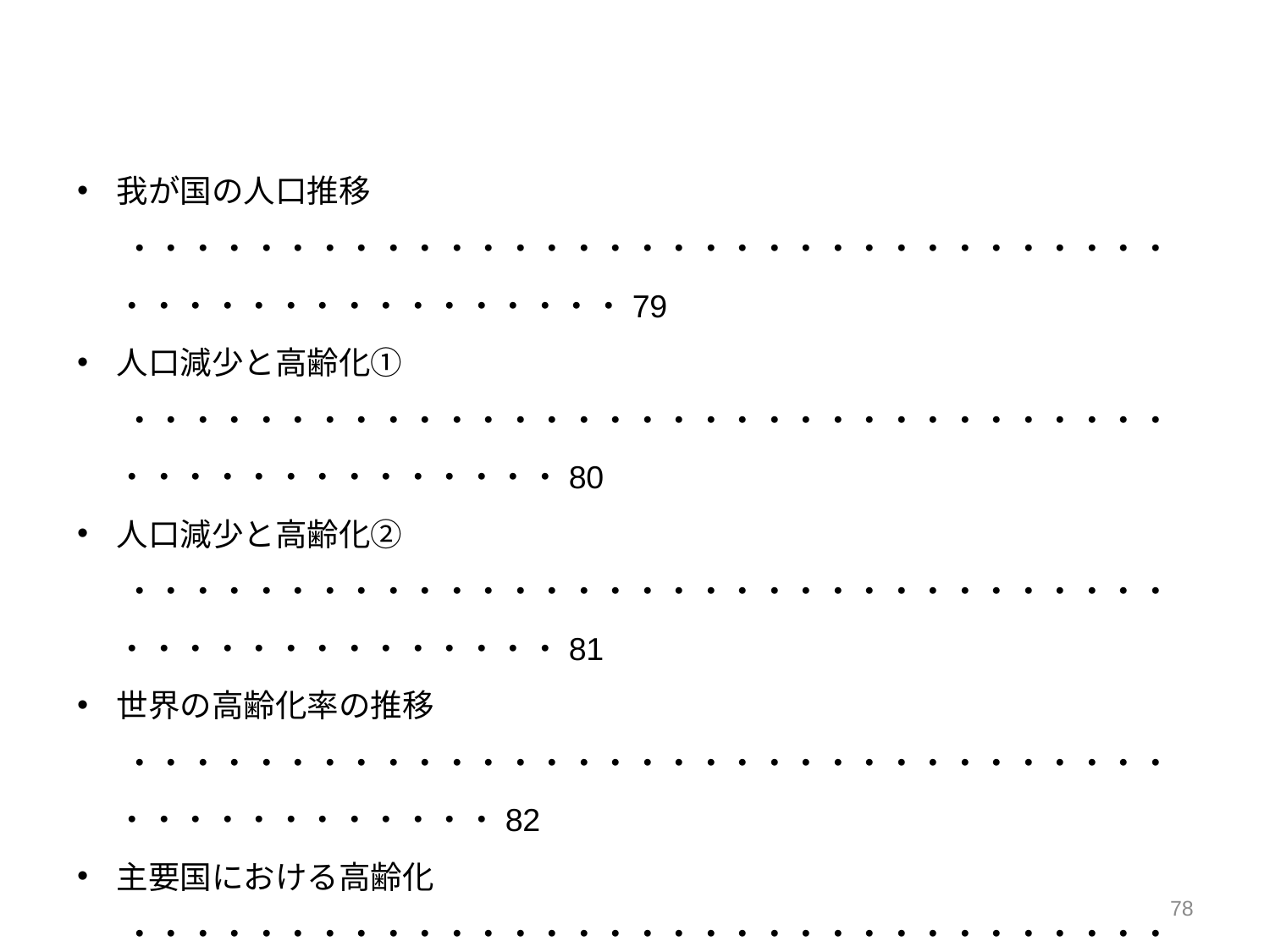

我が国の人口推移 ・・・・・・・・・・・・・・・・・・・・・・・・・・・・・・・・・・・・・・・・・・・・・・・・・79
人口減少と高齢化① ・・・・・・・・・・・・・・・・・・・・・・・・・・・・・・・・・・・・・・・・・・・・・・・80
人口減少と高齢化② ・・・・・・・・・・・・・・・・・・・・・・・・・・・・・・・・・・・・・・・・・・・・・・・81
世界の高齢化率の推移 ・・・・・・・・・・・・・・・・・・・・・・・・・・・・・・・・・・・・・・・・・・・・・82
主要国における高齢化 ・・・・・・・・・・・・・・・・・・・・・・・・・・・・・・・・・・・・・・・・・・・・・・83
都道府県別高齢化率の推移 ・・・・・・・・・・・・・・・・・・・・・・・・・・・・・・・・・・・・・・・・・84
労働力人口の推移 ・・・・・・・・・・・・・・・・・・・・・・・・・・・・・・・・・・・・・・・・・・・・・・・・・85
大学進学率・大学数 ・・・・・・・・・・・・・・・・・・・・・・・・・・・・・・・・・・・・・・・・・・・・・・・ 86
大学数と地元進学率 ・・・・・・・・・・・・・・・・・・・・・・・・・・・・・・・・・・・・・・・・・・・・・・・ 87
大卒就職者地元残留率 ・・・・・・・・・・・・・・・・・・・・・・・・・・・・・・・・・・・・・・・・・・・・ 88
女性の就業率 ・・・・・・・・・・・・・・・・・・・・・・・・・・・・・・・・・・・・・・・・・・・・・・・・・・・・・89
女性の大学・短大等進学率 ・・・・・・・・・・・・・・・・・・・・・・・・・・・・・・・・・・・・・・・・・・90
78